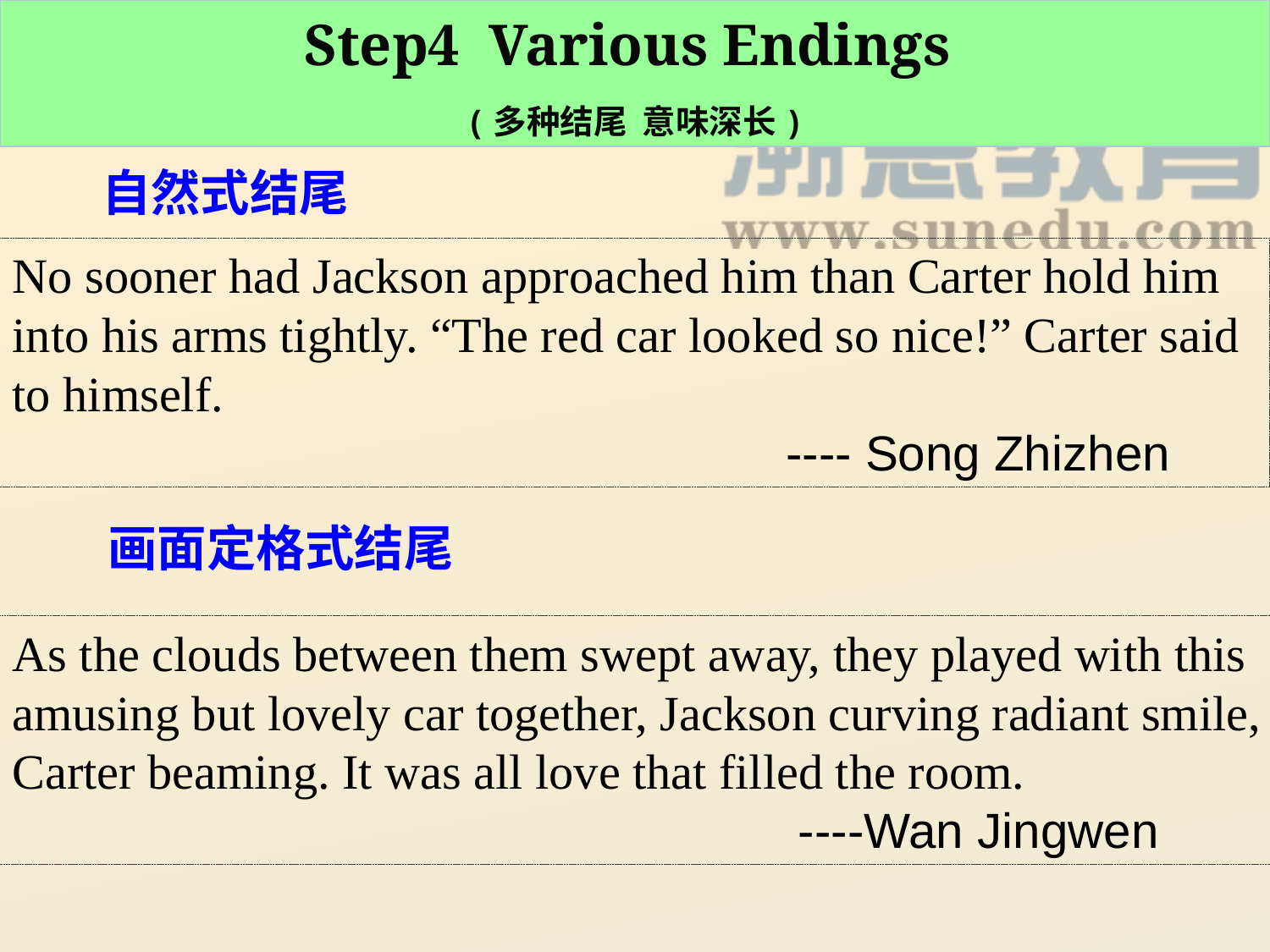

Step4  Various Endings

(多种结尾  意味深长)
自然式结尾
No sooner had Jackson approached him than Carter hold him into his arms tightly. “The red car looked so nice!” Carter said to himself.
                                                               ---- Song Zhizhen
画面定格式结尾
As the clouds between them swept away, they played with this amusing but lovely car together, Jackson curving radiant smile, Carter beaming. It was all love that filled the room.
                                                                ----Wan Jingwen